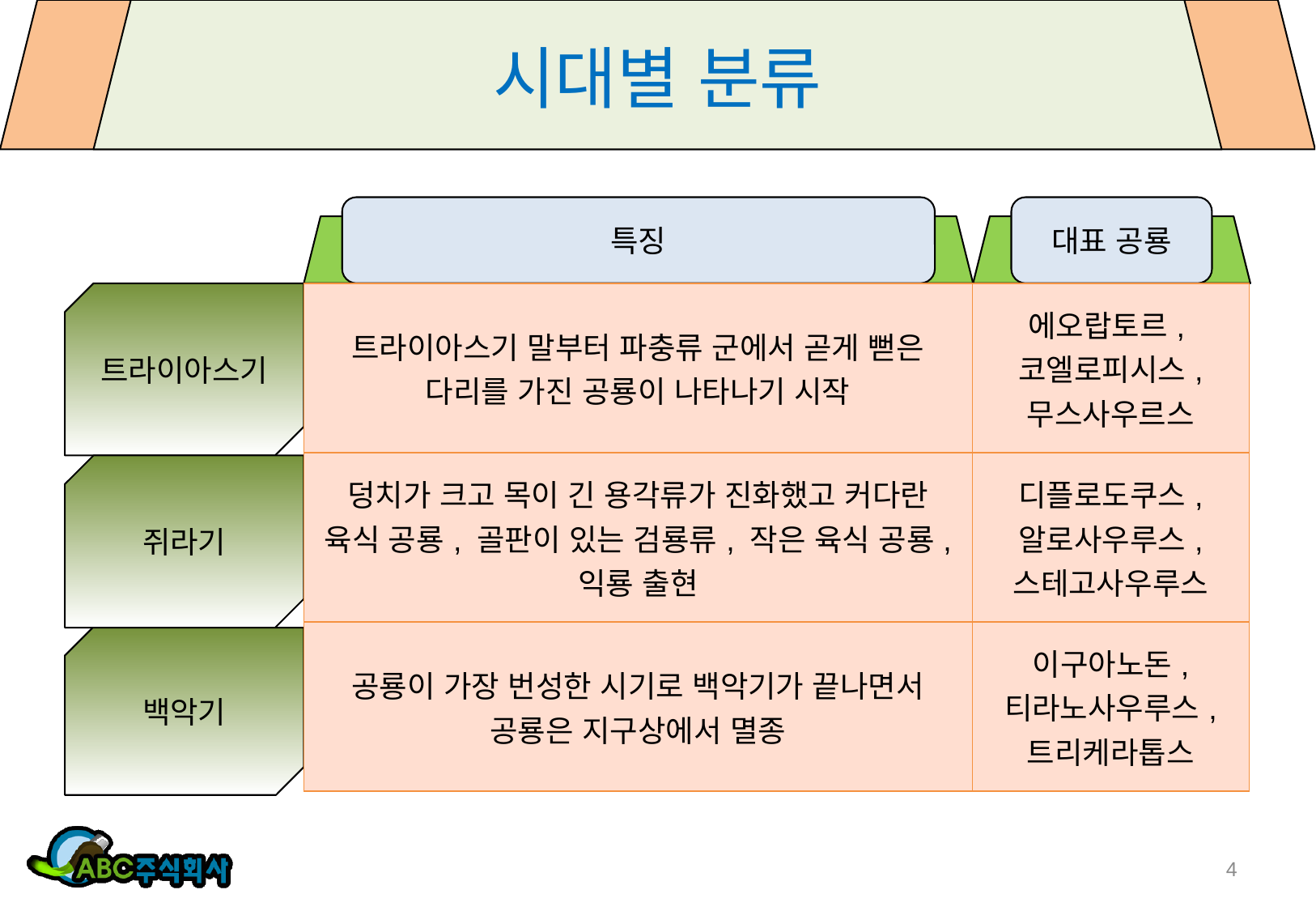

# 시대별 분류
특징
대표 공룡

트라이아스기
| 트라이아스기 말부터 파충류 군에서 곧게 뻗은 다리를 가진 공룡이 나타나기 시작 | 에오랍토르, 코엘로피시스, 무스사우르스 |
| --- | --- |
| 덩치가 크고 목이 긴 용각류가 진화했고 커다란 육식 공룡, 골판이 있는 검룡류, 작은 육식 공룡, 익룡 출현 | 디플로도쿠스, 알로사우루스, 스테고사우루스 |
| 공룡이 가장 번성한 시기로 백악기가 끝나면서 공룡은 지구상에서 멸종 | 이구아노돈, 티라노사우루스, 트리케라톱스 |
쥐라기
백악기
4